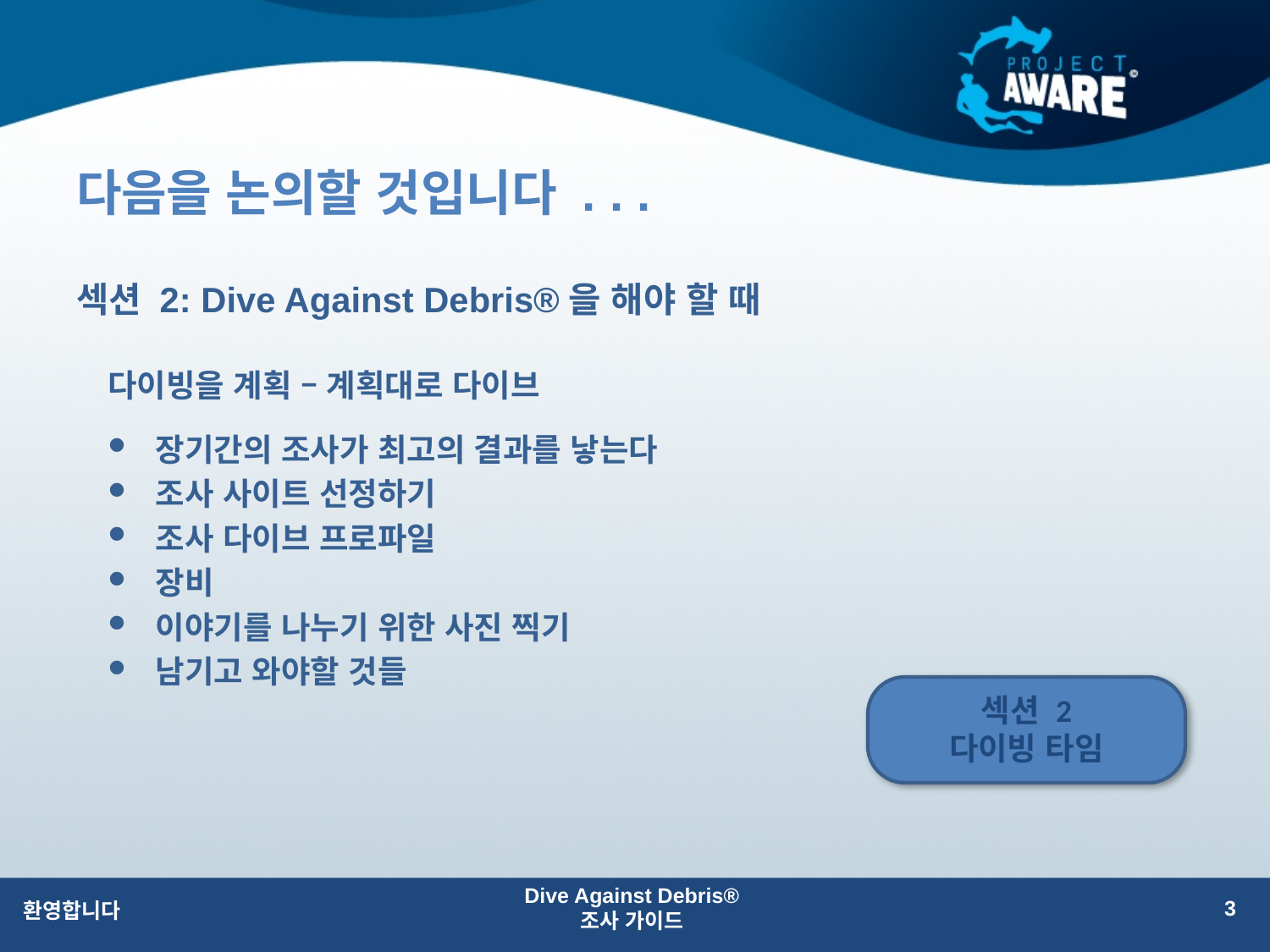

# 다음을 논의할 것입니다 . . .
섹션 2: Dive Against Debris®을 해야 할 때
다이빙을 계획 – 계획대로 다이브
장기간의 조사가 최고의 결과를 낳는다
조사 사이트 선정하기
조사 다이브 프로파일
장비
이야기를 나누기 위한 사진 찍기
남기고 와야할 것들

섹션 2
다이빙 타임
Dive Against Debris®
조사 가이드
3
환영합니다